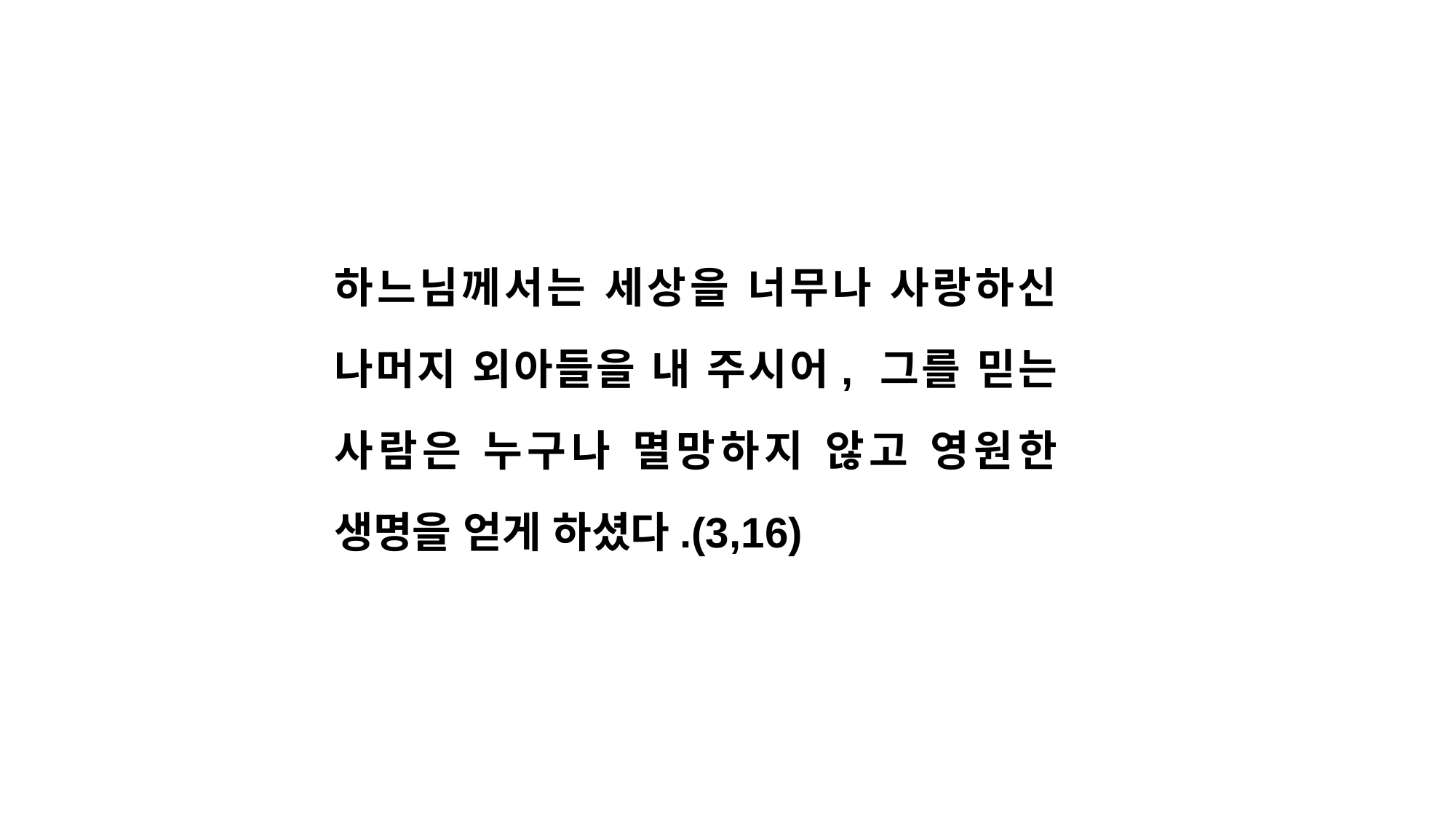

하느님께서는 세상을 너무나 사랑하신 나머지 외아들을 내 주시어, 그를 믿는 사람은 누구나 멸망하지 않고 영원한 생명을 얻게 하셨다.(3,16)